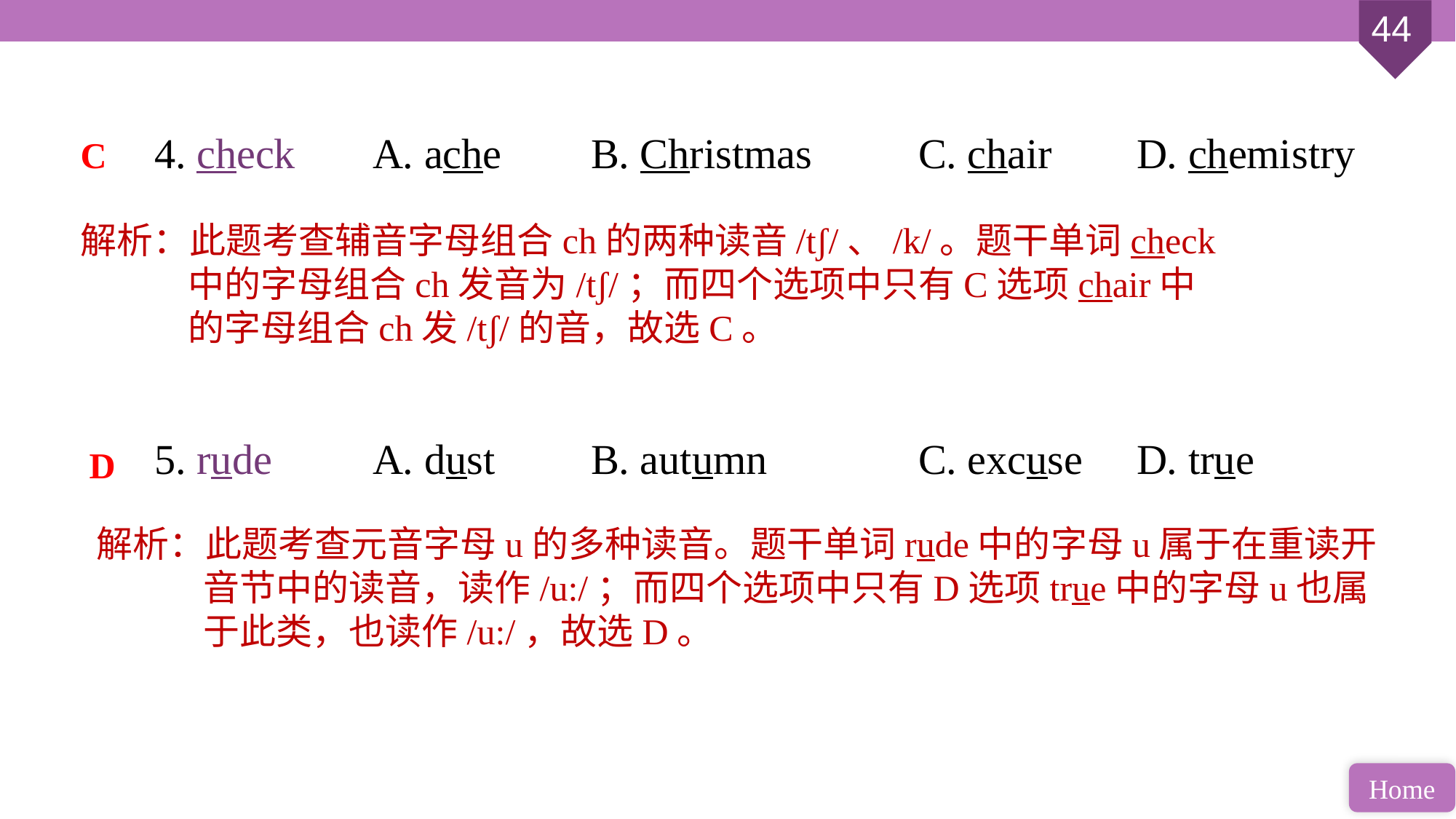

4. check 	A. ache 	B. Christmas 	C. chair 	D. chemistry

5. rude 	A. dust 	B. autumn 		C. excuse 	D. true
C
解析：此题考查辅音字母组合ch的两种读音/tʃ/、/k/。题干单词check中的字母组合ch发音为/tʃ/；而四个选项中只有C选项chair中的字母组合ch发/tʃ/的音，故选C。
D
解析：此题考查元音字母u的多种读音。题干单词rude中的字母u属于在重读开音节中的读音，读作/u:/；而四个选项中只有D选项true中的字母u也属于此类，也读作/u:/，故选D。